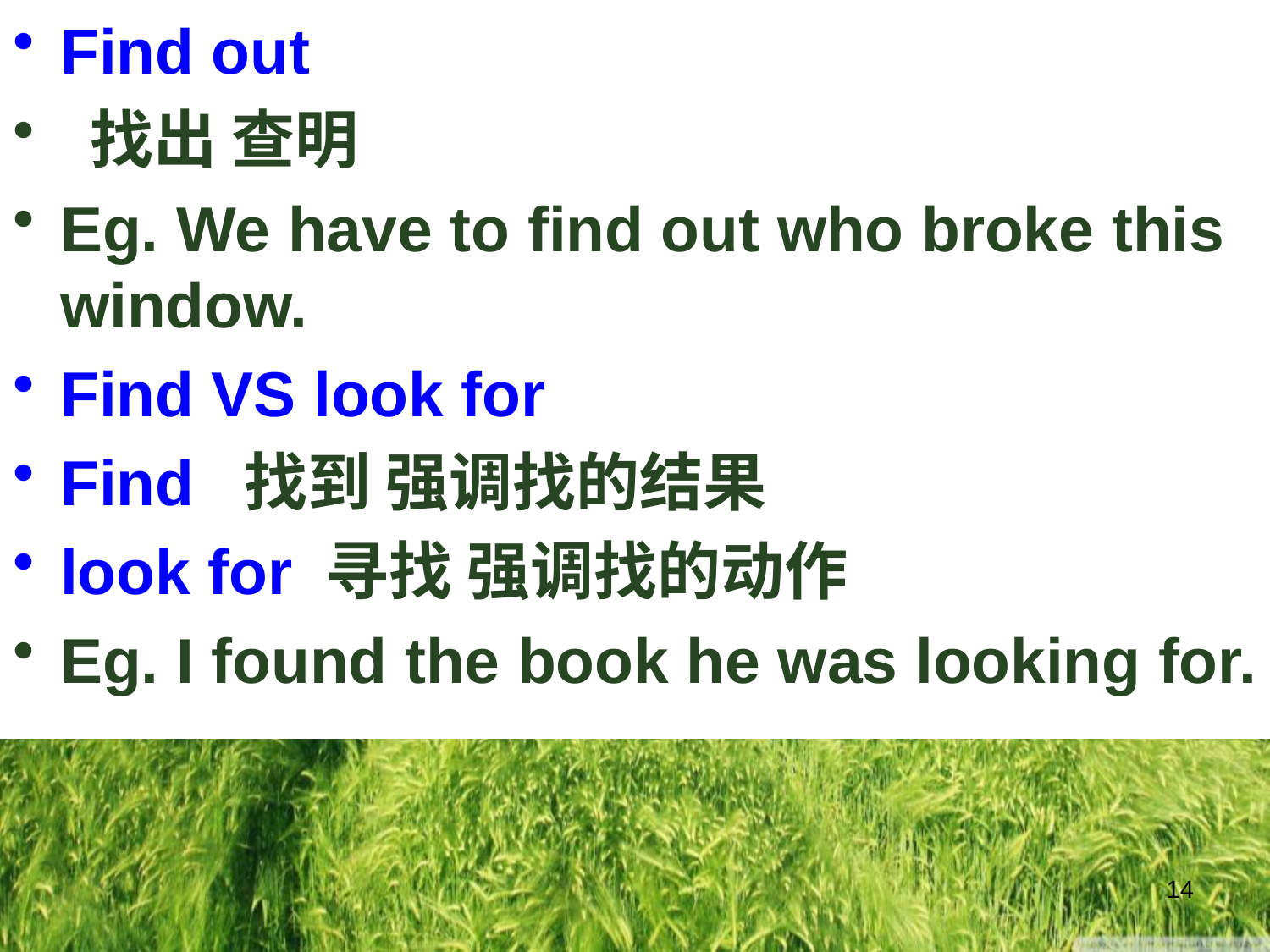

Find out
 找出 查明
Eg. We have to find out who broke this window.
Find VS look for
Find  找到 强调找的结果
look for 寻找 强调找的动作
Eg. I found the book he was looking for.
14